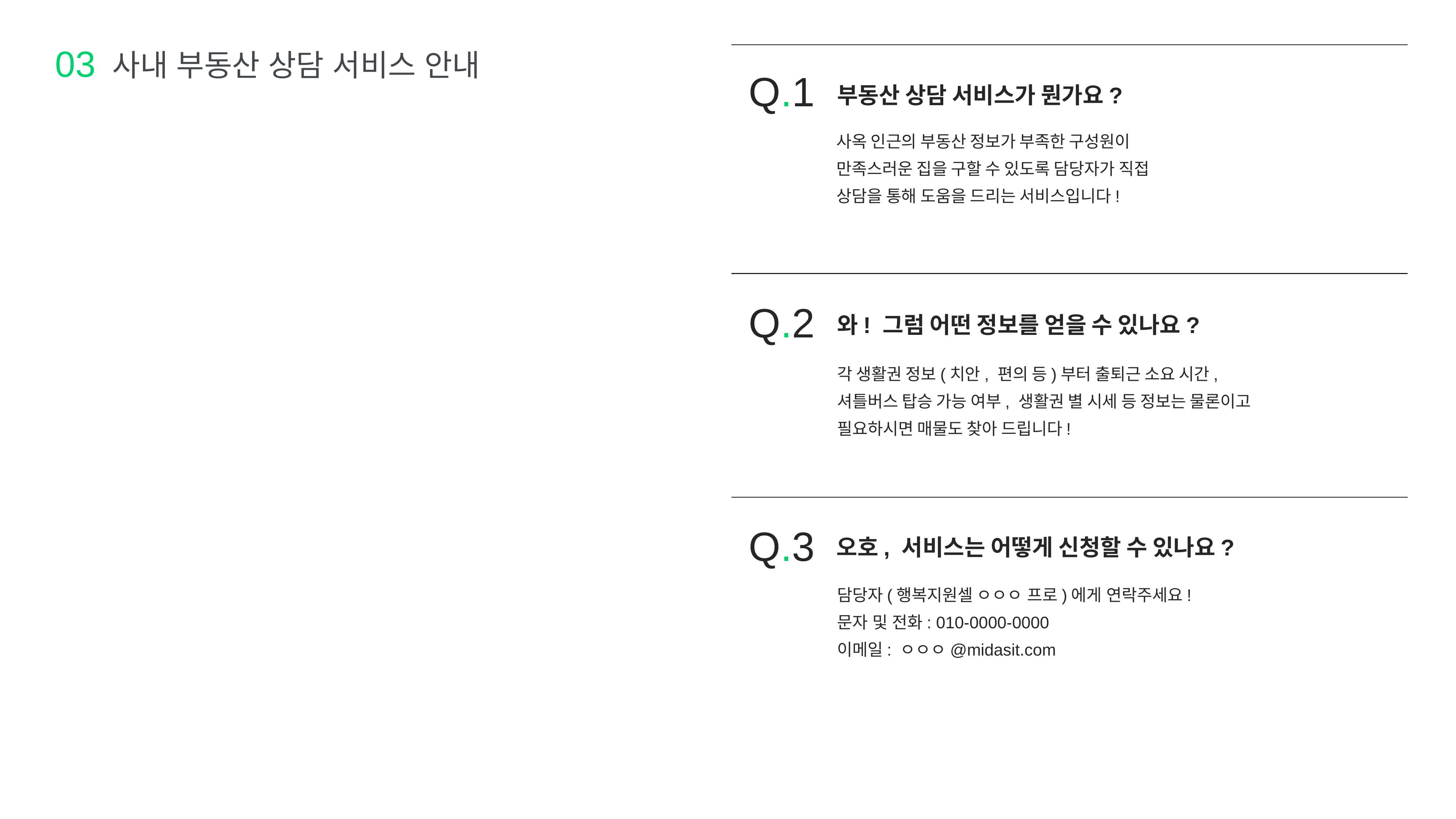

사내 부동산 상담 서비스 안내
03
Q.1
부동산 상담 서비스가 뭔가요?
사옥 인근의 부동산 정보가 부족한 구성원이
만족스러운 집을 구할 수 있도록 담당자가 직접
상담을 통해 도움을 드리는 서비스입니다!
Q.2
와! 그럼 어떤 정보를 얻을 수 있나요?
각 생활권 정보(치안, 편의 등)부터 출퇴근 소요 시간,
셔틀버스 탑승 가능 여부, 생활권 별 시세 등 정보는 물론이고
필요하시면 매물도 찾아 드립니다!
Q.3
오호, 서비스는 어떻게 신청할 수 있나요?
담당자(행복지원셀 ㅇㅇㅇ 프로)에게 연락주세요!
문자 및 전화: 010-0000-0000
이메일: ㅇㅇㅇ@midasit.com